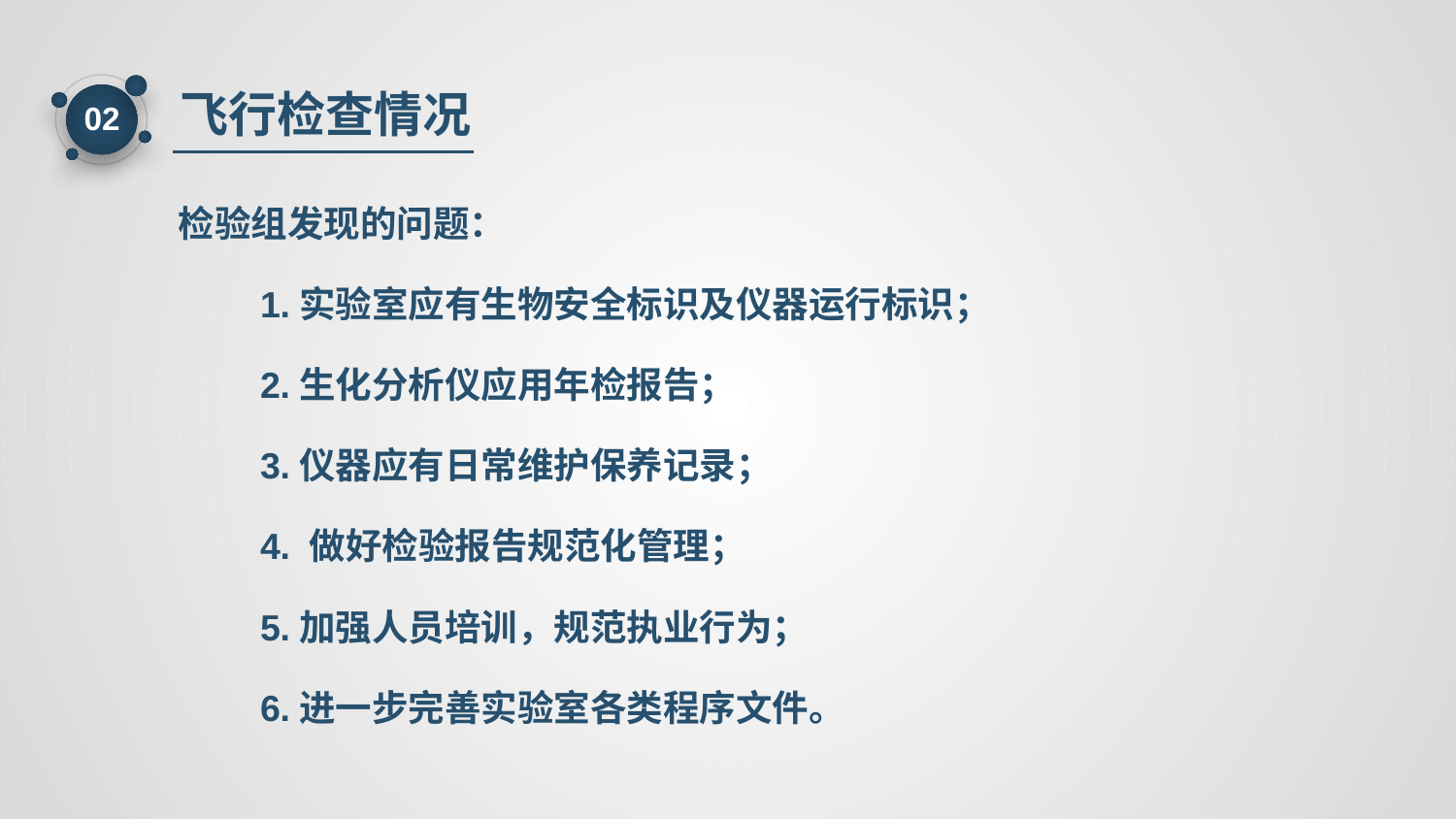

飞行检查情况
02
检验组发现的问题：
1.实验室应有生物安全标识及仪器运行标识；
2.生化分析仪应用年检报告；
3.仪器应有日常维护保养记录；
4. 做好检验报告规范化管理；
5.加强人员培训，规范执业行为；
6.进一步完善实验室各类程序文件。